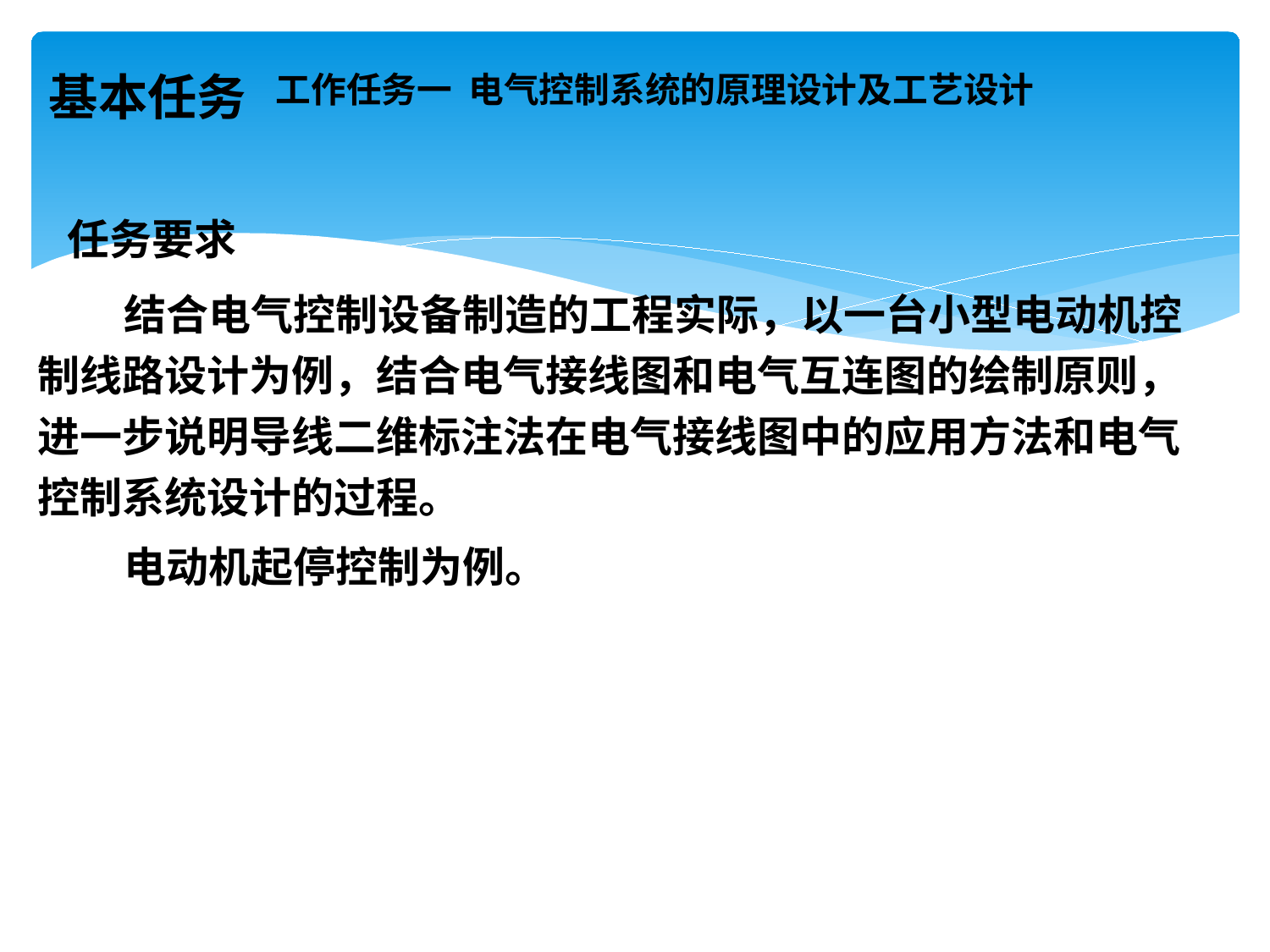

# 工作任务一  电气控制系统的原理设计及工艺设计
基本任务
任务要求
        结合电气控制设备制造的工程实际，以一台小型电动机控制线路设计为例，结合电气接线图和电气互连图的绘制原则，进一步说明导线二维标注法在电气接线图中的应用方法和电气控制系统设计的过程。
        电动机起停控制为例。